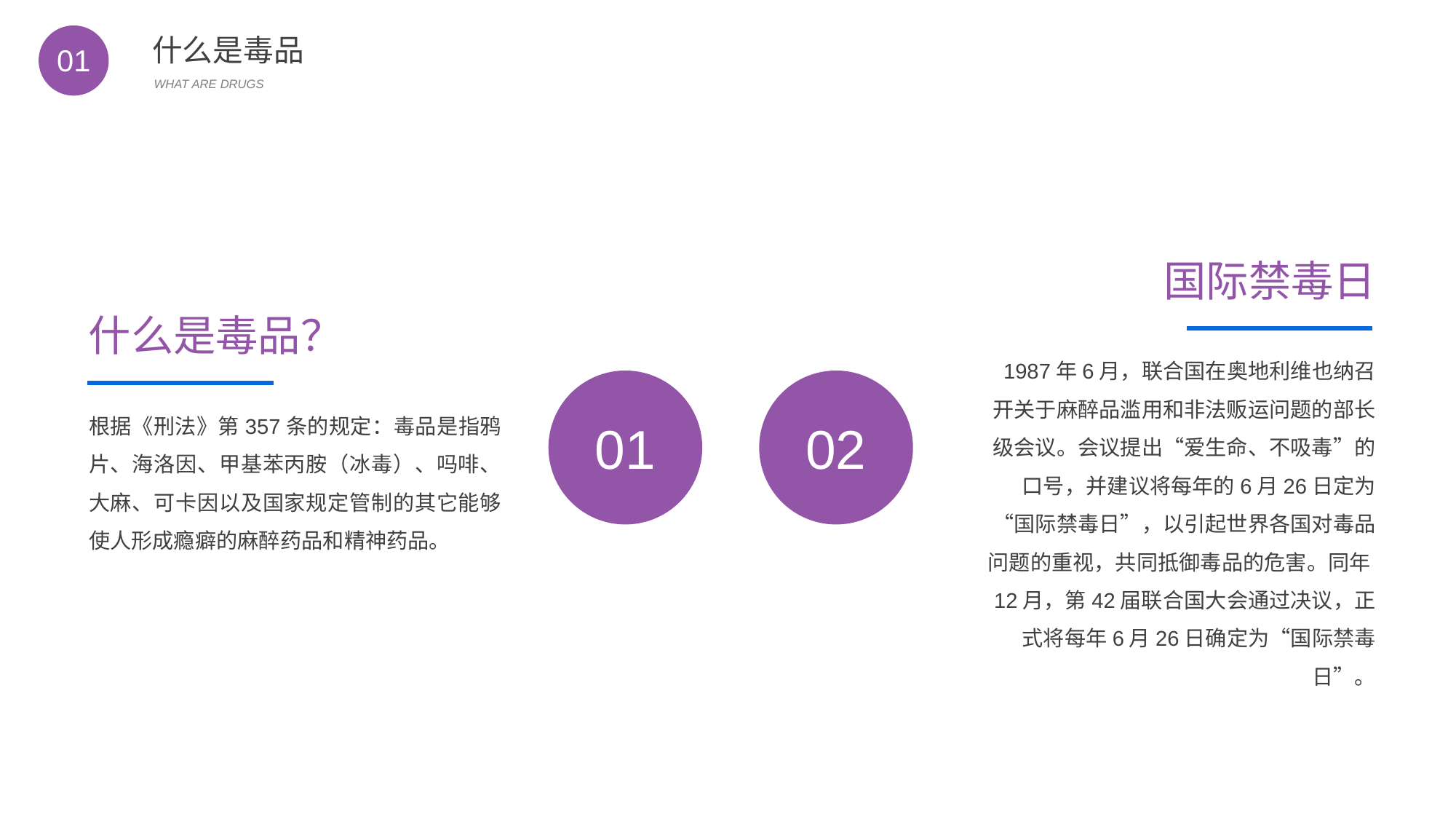

BY YUSHEN

什么是毒品
WHAT ARE DRUGS
01

01

02
国际禁毒日
1987年6月，联合国在奥地利维也纳召开关于麻醉品滥用和非法贩运问题的部长级会议。会议提出“爱生命、不吸毒”的口号，并建议将每年的6月26日定为“国际禁毒日”，以引起世界各国对毒品问题的重视，共同抵御毒品的危害。同年12月，第42届联合国大会通过决议，正式将每年6月26日确定为“国际禁毒日”。
什么是毒品？
根据《刑法》第357条的规定：毒品是指鸦片、海洛因、甲基苯丙胺（冰毒）、吗啡、大麻、可卡因以及国家规定管制的其它能够使人形成瘾癖的麻醉药品和精神药品。